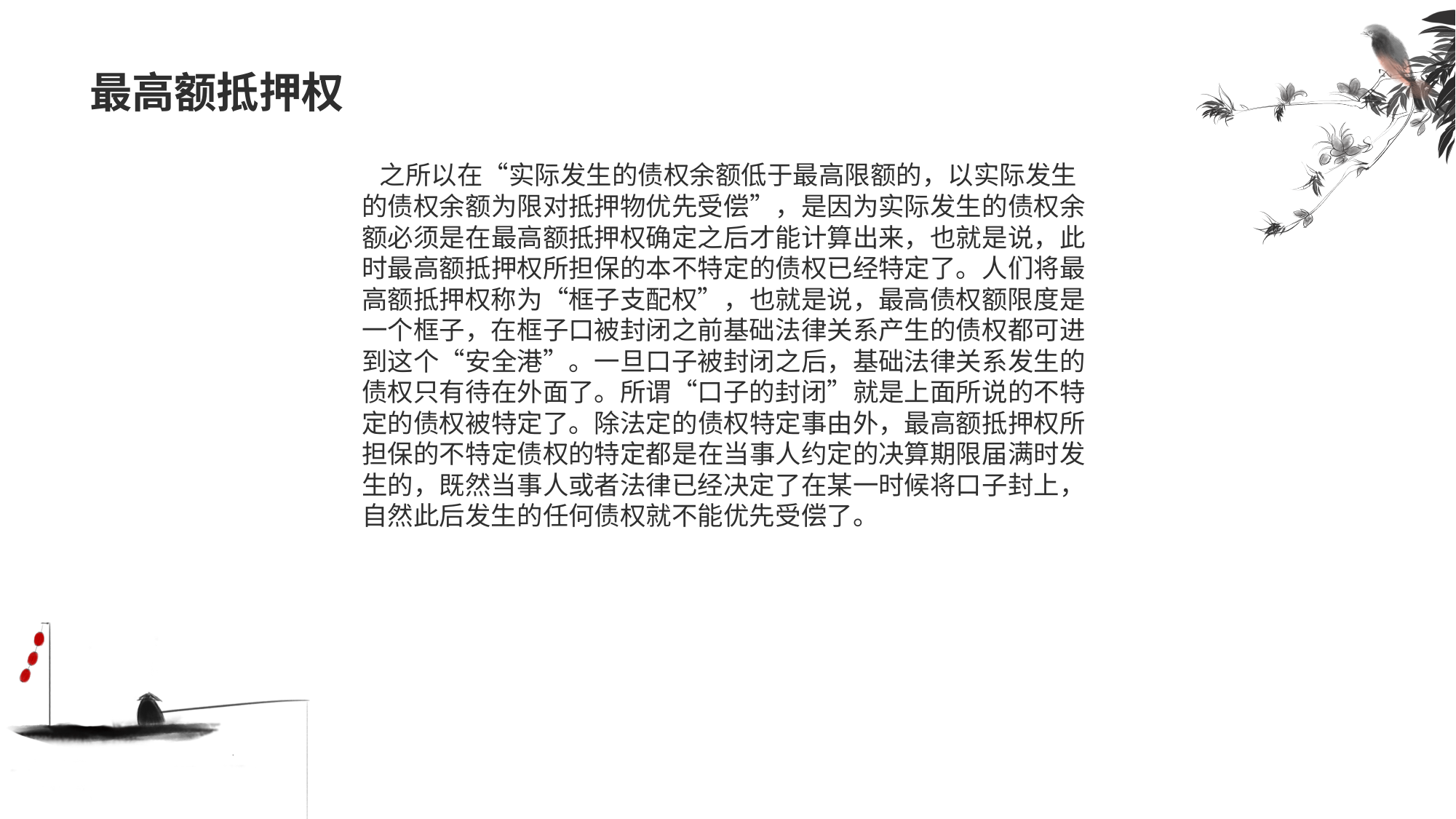

# 最高额抵押权

  之所以在“实际发生的债权余额低于最高限额的，以实际发生的债权余额为限对抵押物优先受偿”，是因为实际发生的债权余额必须是在最高额抵押权确定之后才能计算出来，也就是说，此时最高额抵押权所担保的本不特定的债权已经特定了。人们将最高额抵押权称为“框子支配权”，也就是说，最高债权额限度是一个框子，在框子口被封闭之前基础法律关系产生的债权都可进到这个“安全港”。一旦口子被封闭之后，基础法律关系发生的债权只有待在外面了。所谓“口子的封闭”就是上面所说的不特定的债权被特定了。除法定的债权特定事由外，最高额抵押权所担保的不特定债权的特定都是在当事人约定的决算期限届满时发生的，既然当事人或者法律已经决定了在某一时候将口子封上，自然此后发生的任何债权就不能优先受偿了。
173